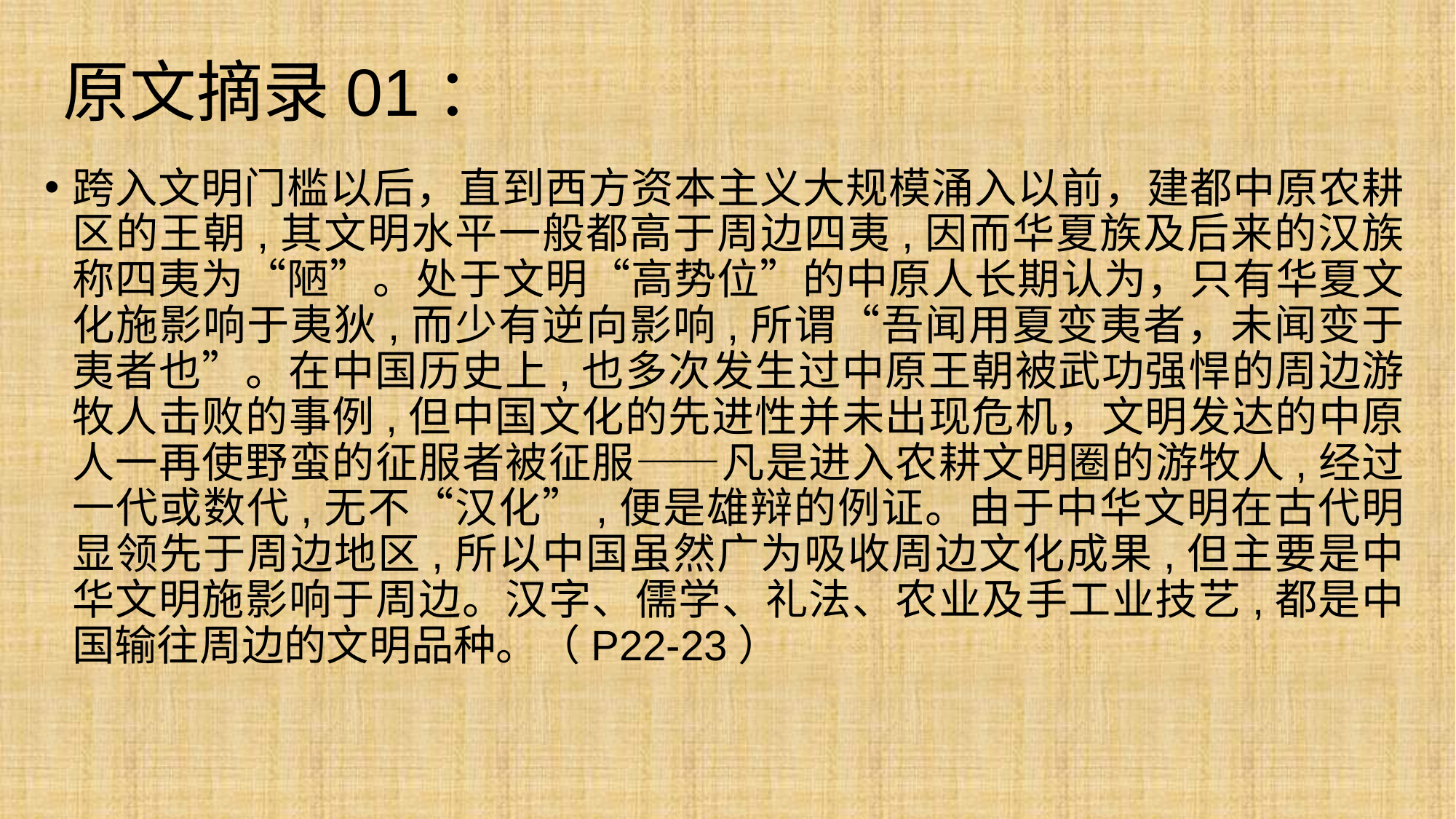

# 原文摘录01：
跨入文明门槛以后，直到西方资本主义大规模涌入以前，建都中原农耕区的王朝,其文明水平一般都高于周边四夷,因而华夏族及后来的汉族称四夷为“陋”。处于文明“高势位”的中原人长期认为，只有华夏文化施影响于夷狄,而少有逆向影响,所谓“吾闻用夏变夷者，未闻变于夷者也”。在中国历史上,也多次发生过中原王朝被武功强悍的周边游牧人击败的事例,但中国文化的先进性并未出现危机，文明发达的中原人一再使野蛮的征服者被征服——凡是进入农耕文明圈的游牧人,经过一代或数代,无不“汉化”,便是雄辩的例证。由于中华文明在古代明显领先于周边地区,所以中国虽然广为吸收周边文化成果,但主要是中华文明施影响于周边。汉字、儒学、礼法、农业及手工业技艺,都是中国输往周边的文明品种。（P22-23）